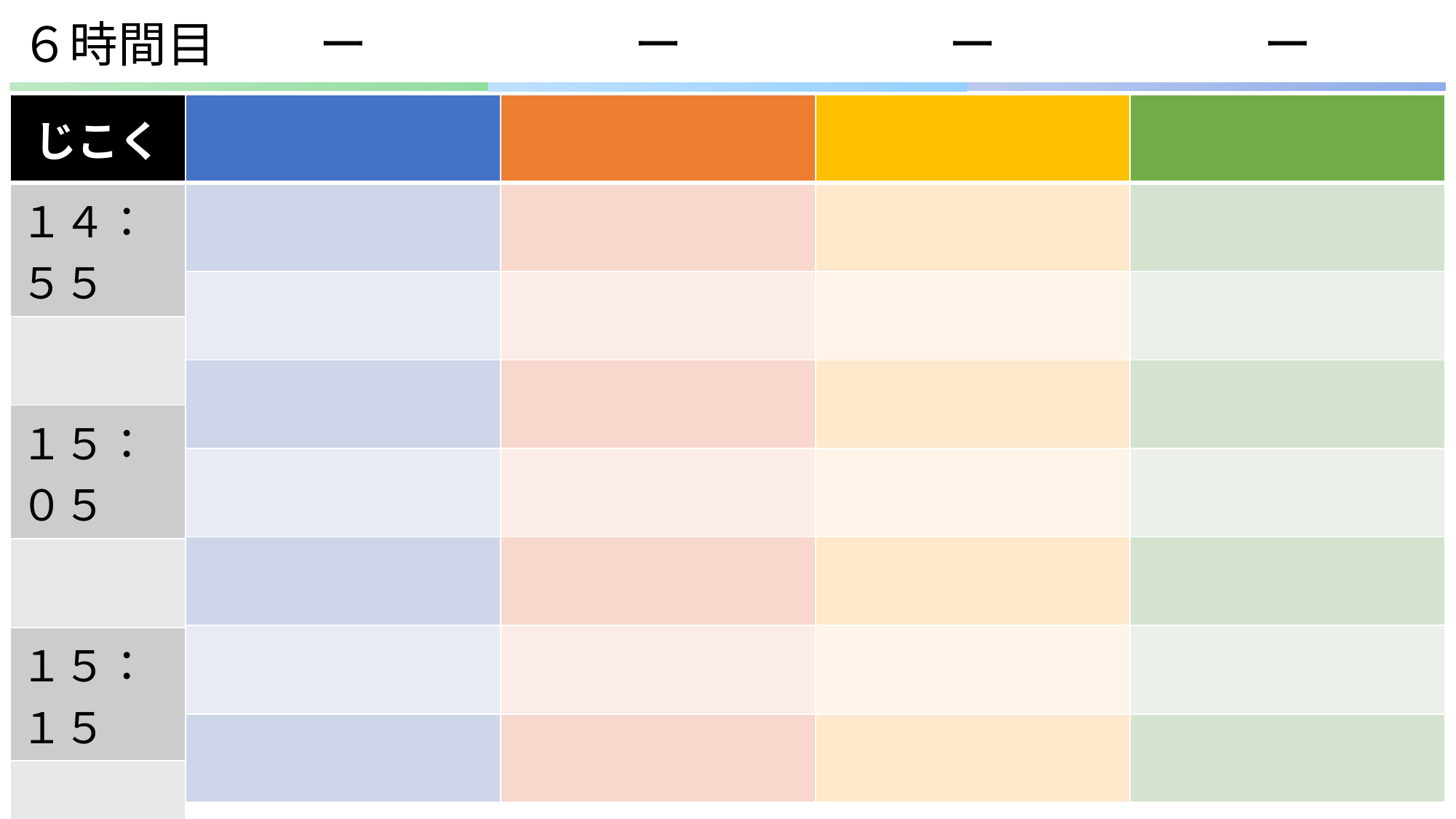

ー
ー
# ６時間目
ー
ー
| じこく |
| --- |
| １４：５５ |
|  |
| １５：０５ |
|  |
| １５：１５ |
|  |
| １５：２５ |
|  |
| --- |
|  |
|  |
|  |
|  |
|  |
|  |
|  |
|  |
| --- |
|  |
|  |
|  |
|  |
|  |
|  |
|  |
|  |
| --- |
|  |
|  |
|  |
|  |
|  |
|  |
|  |
|  |
| --- |
|  |
|  |
|  |
|  |
|  |
|  |
|  |